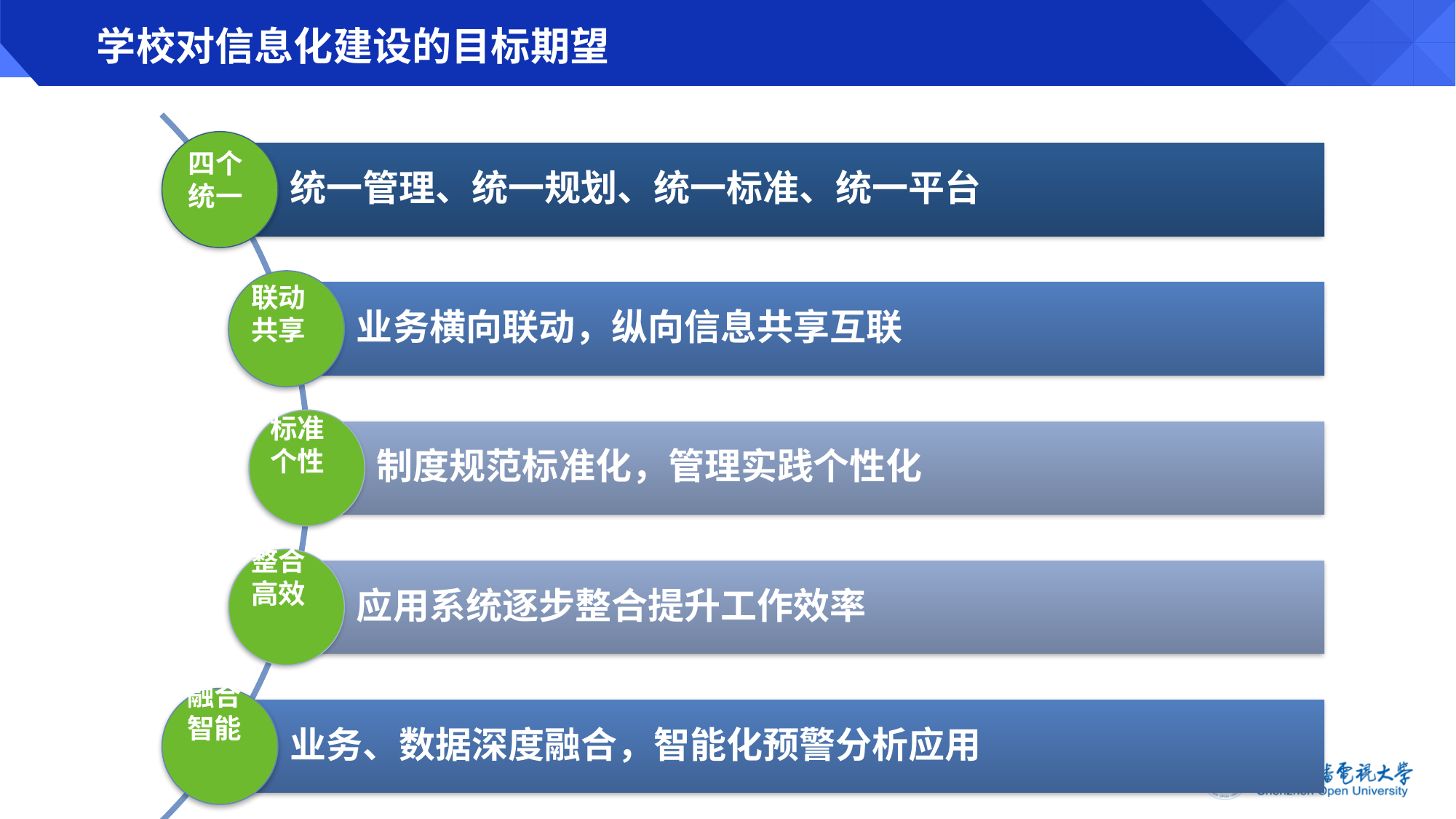

# 学校对信息化建设的目标期望
统一管理、统一规划、统一标准、统一平台
业务横向联动，纵向信息共享互联
制度规范标准化，管理实践个性化
应用系统逐步整合提升工作效率
业务、数据深度融合，智能化预警分析应用
四个
统一
联动
共享
标准
个性
整合
高效
融合
智能